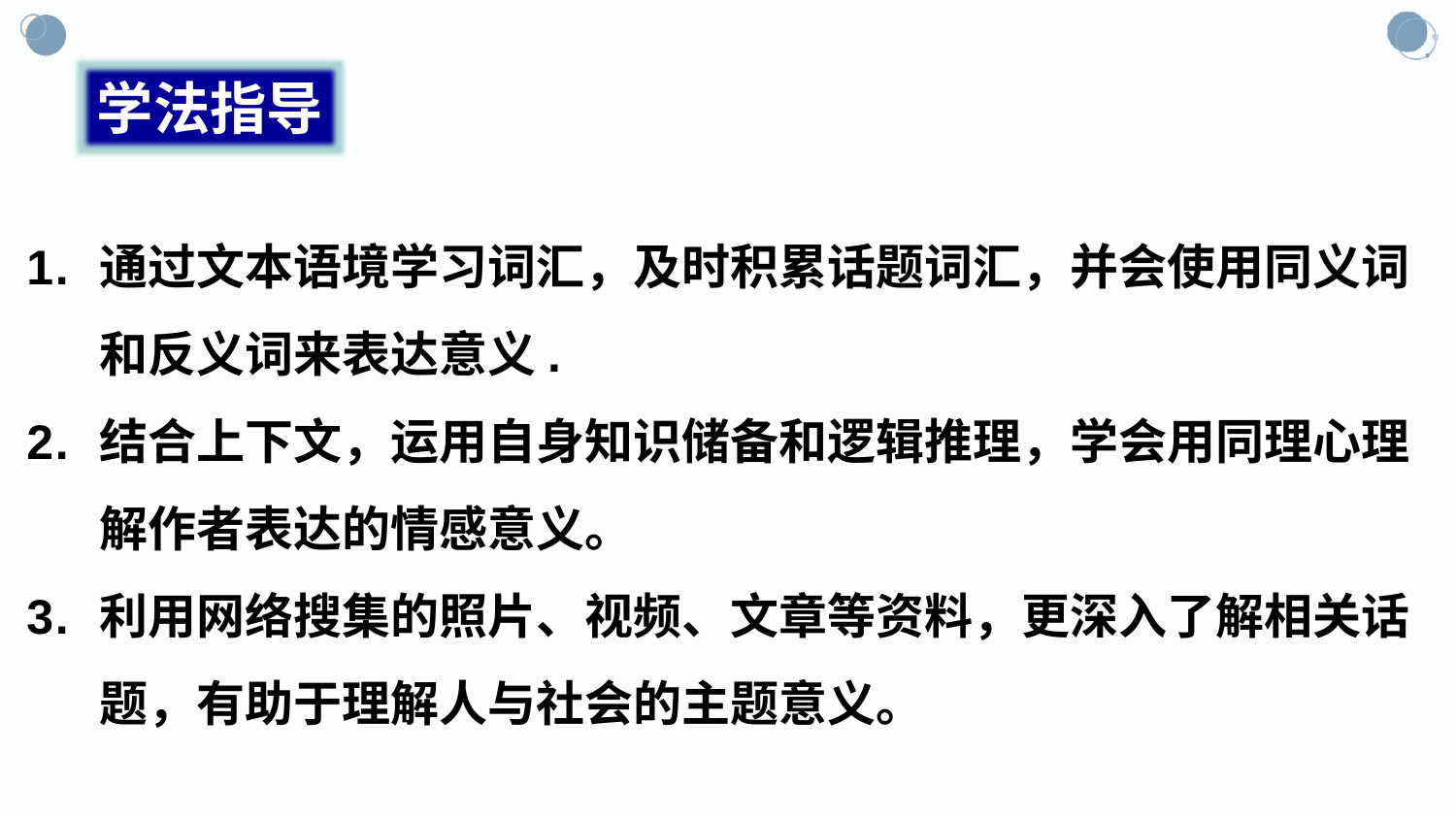

学法指导
通过文本语境学习词汇，及时积累话题词汇，并会使用同义词和反义词来表达意义.
结合上下文，运用自身知识储备和逻辑推理，学会用同理心理解作者表达的情感意义。
利用网络搜集的照片、视频、文章等资料，更深入了解相关话题，有助于理解人与社会的主题意义。